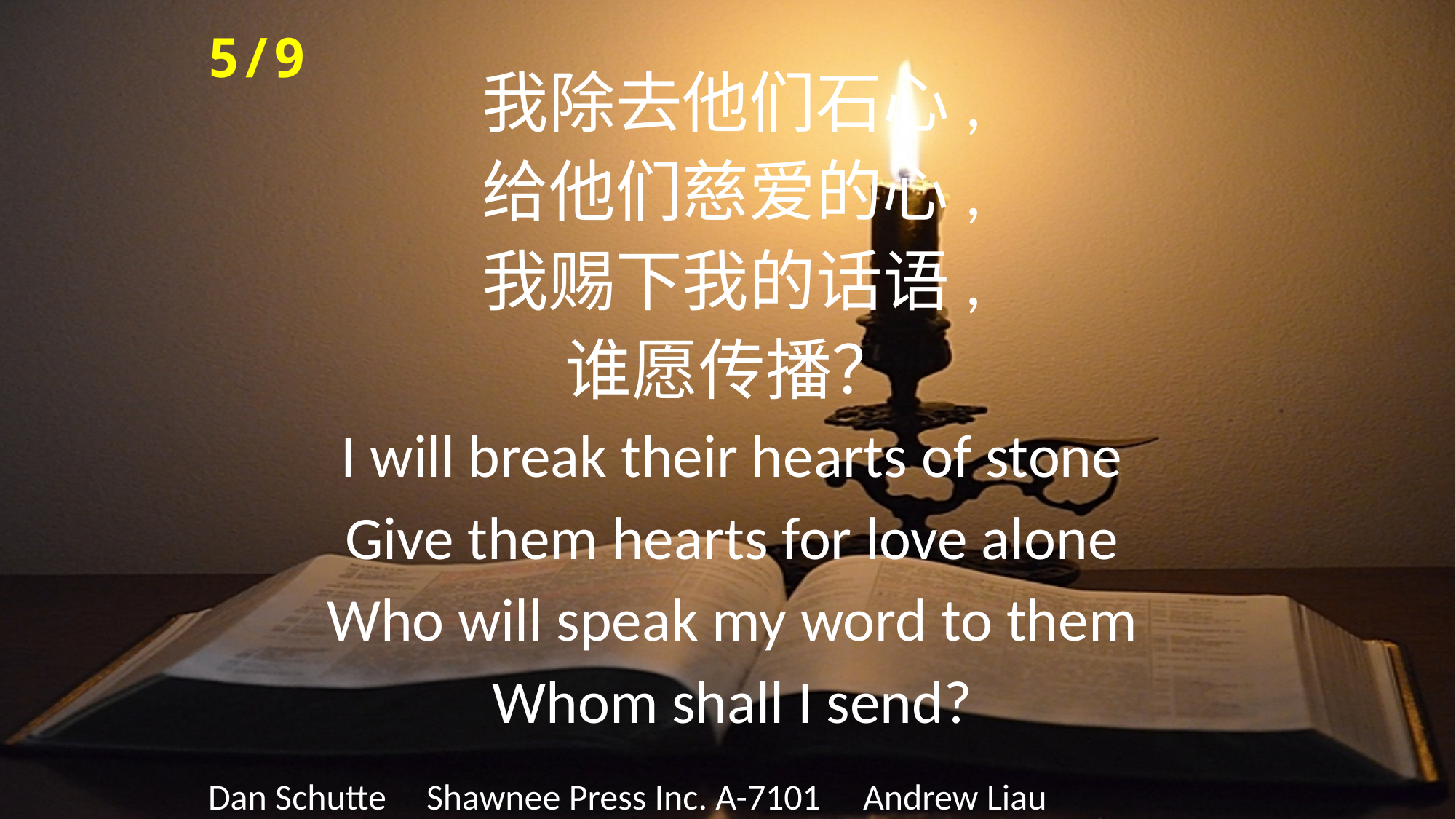

5/9
我除去他们石心,
给他们慈爱的心,
我赐下我的话语,
谁愿传播？
I will break their hearts of stone
Give them hearts for love alone
Who will speak my word to them
Whom shall I send?
Dan Schutte 	Shawnee Press Inc. A-7101 	Andrew Liau